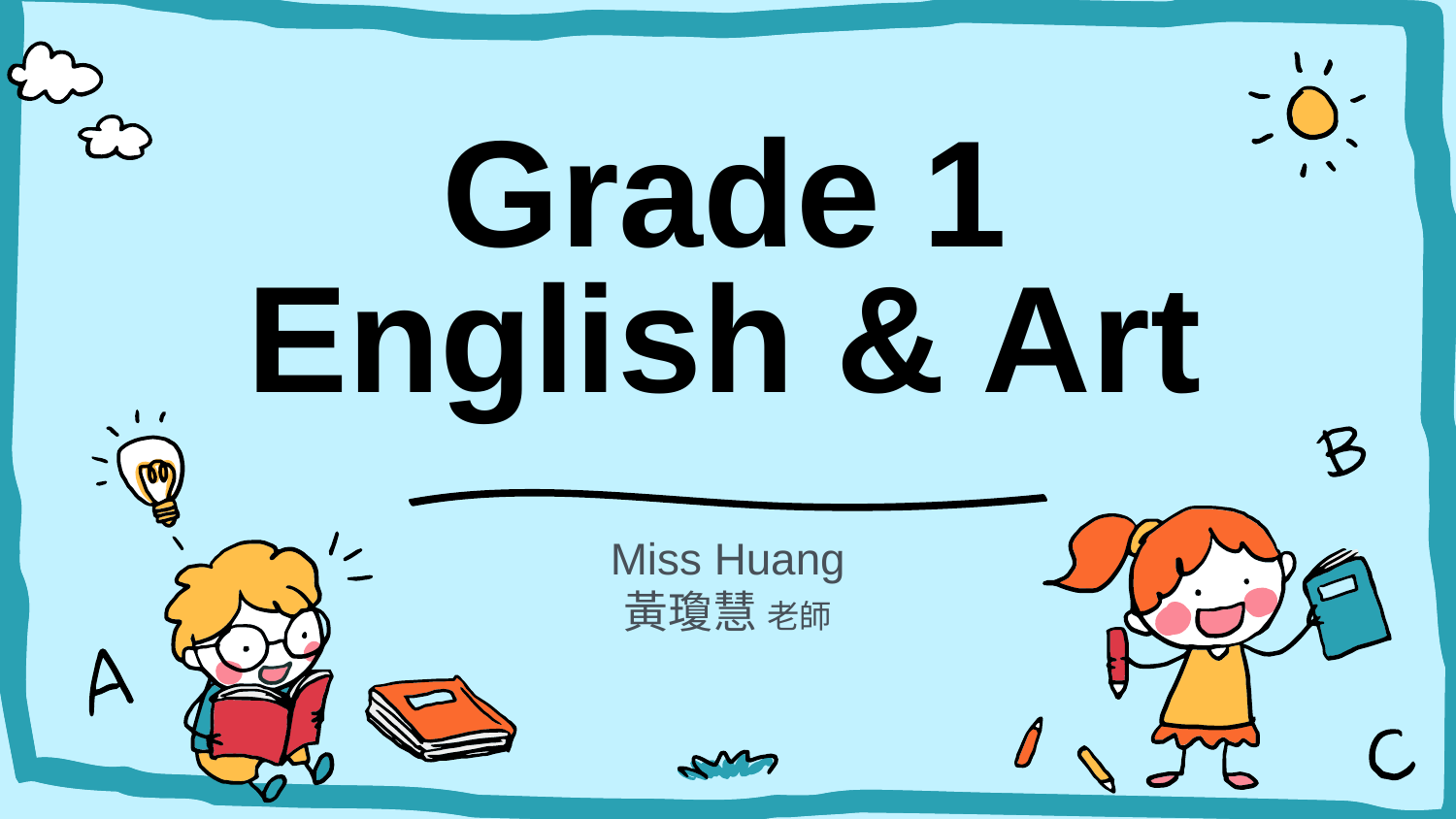

# Grade 1 English & Art

Miss Huang
黃瓊慧 老師